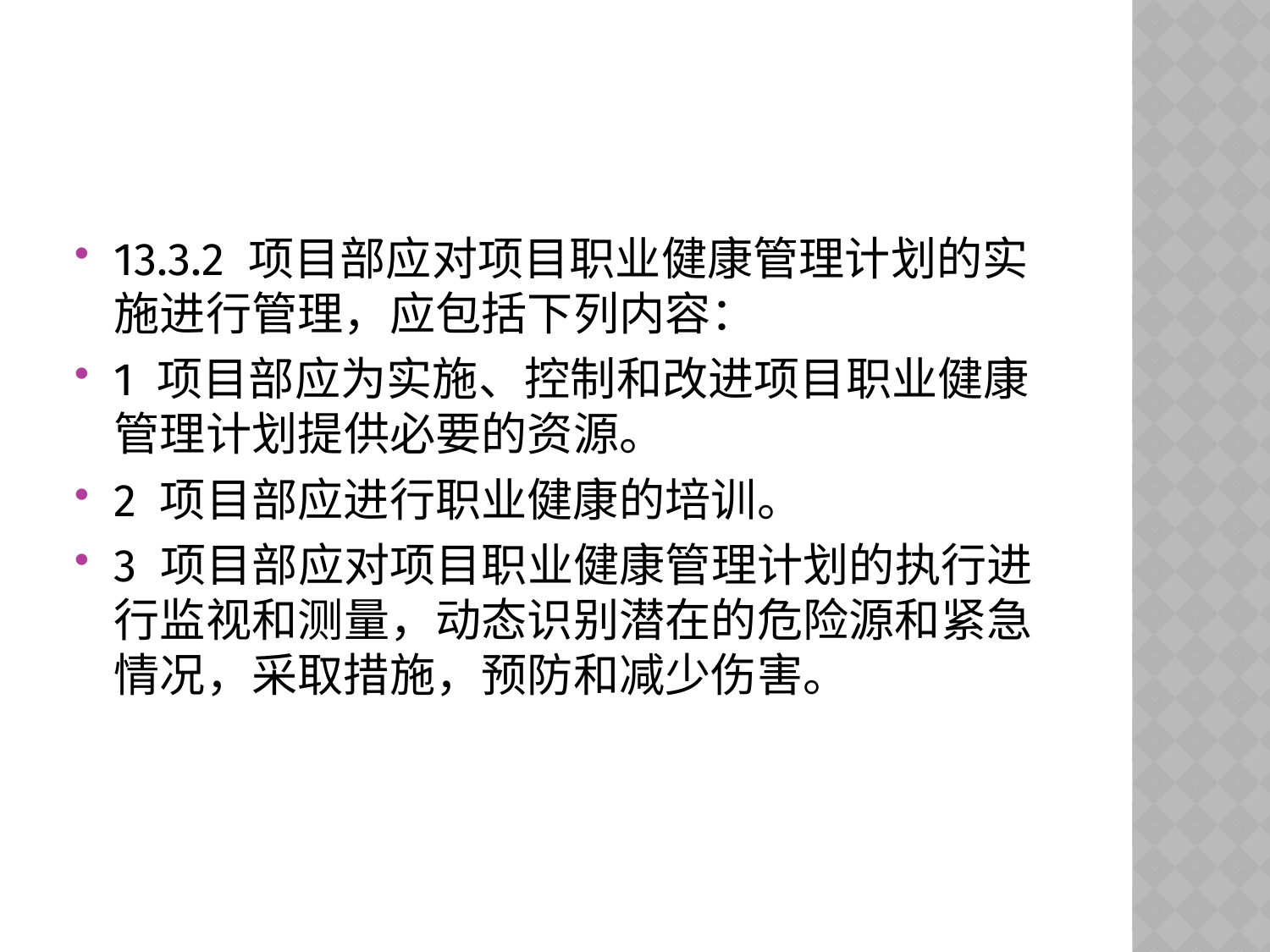

#
13.3.2 项目部应对项目职业健康管理计划的实施进行管理，应包括下列内容：
1 项目部应为实施、控制和改进项目职业健康管理计划提供必要的资源。
2 项目部应进行职业健康的培训。
3 项目部应对项目职业健康管理计划的执行进行监视和测量，动态识别潜在的危险源和紧急情况，采取措施，预防和减少伤害。